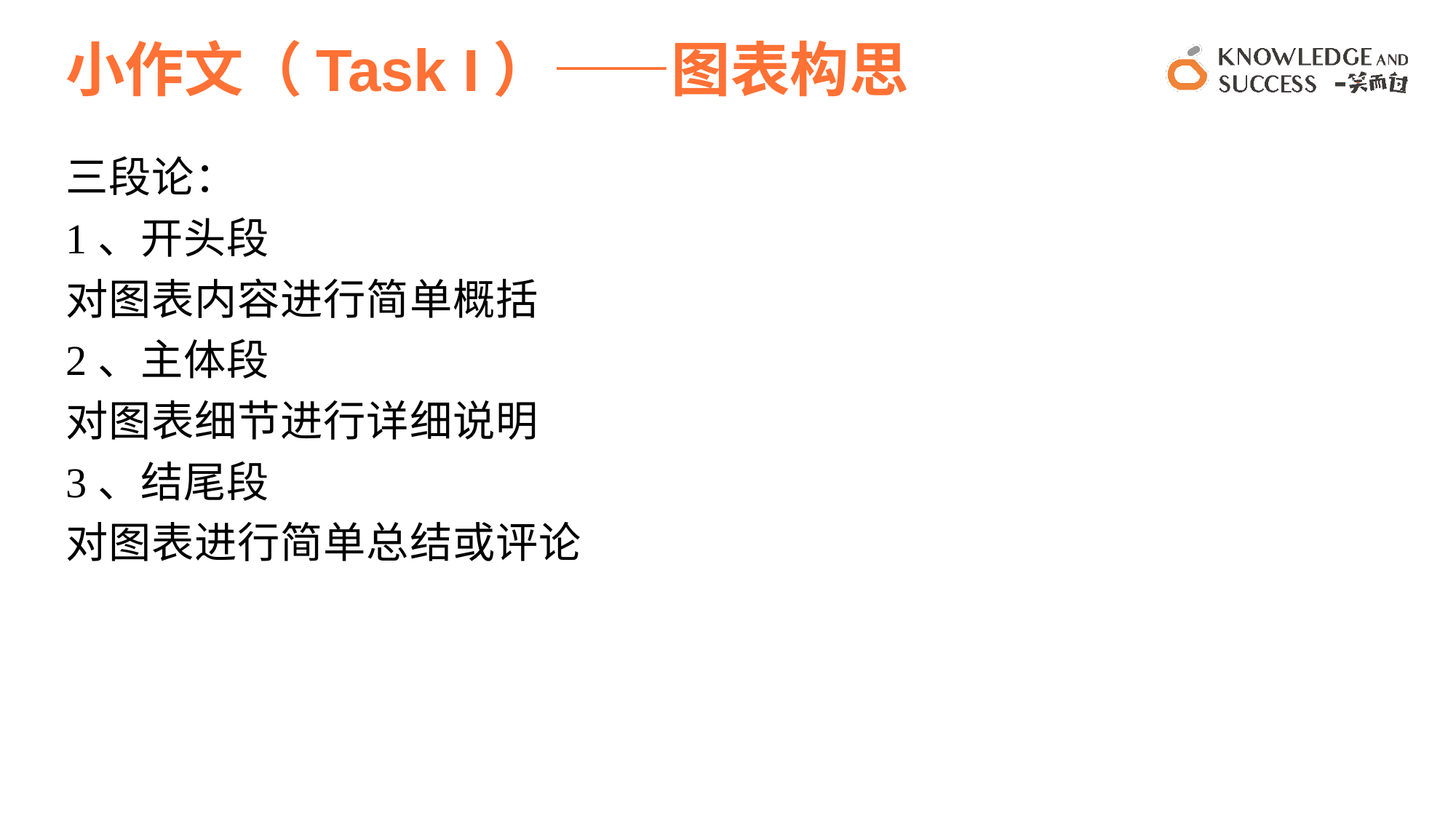

# 小作文（Task I）——图表构思
三段论：
1、开头段
对图表内容进行简单概括
2、主体段
对图表细节进行详细说明
3、结尾段
对图表进行简单总结或评论
11